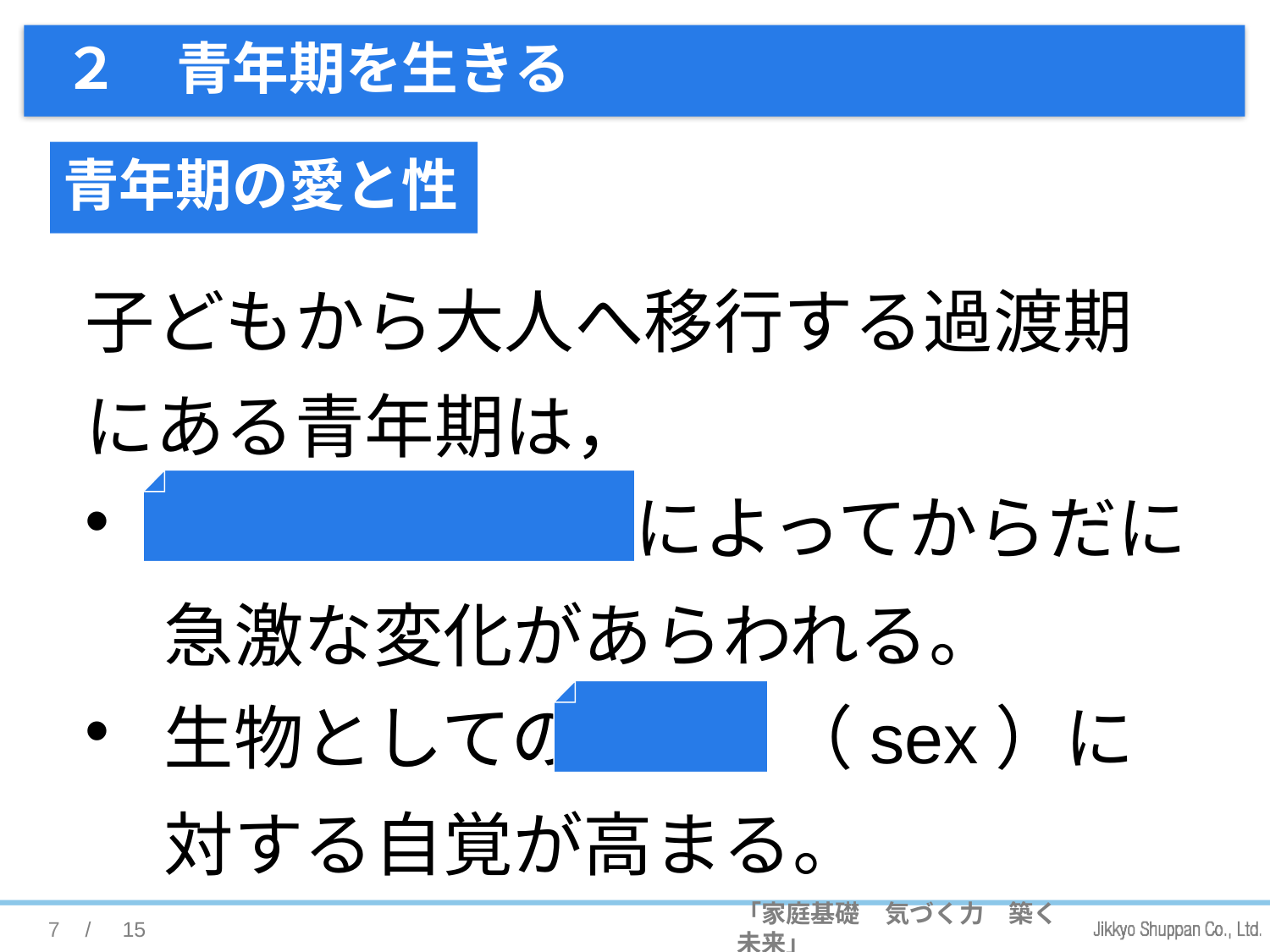

# ２　青年期を生きる
青年期の愛と性
子どもから大人へ移行する過渡期にある青年期は，
 第二次性徴 によってからだに急激な変化があらわれる。
生物としての 性差 （sex）に対する自覚が高まる。

7